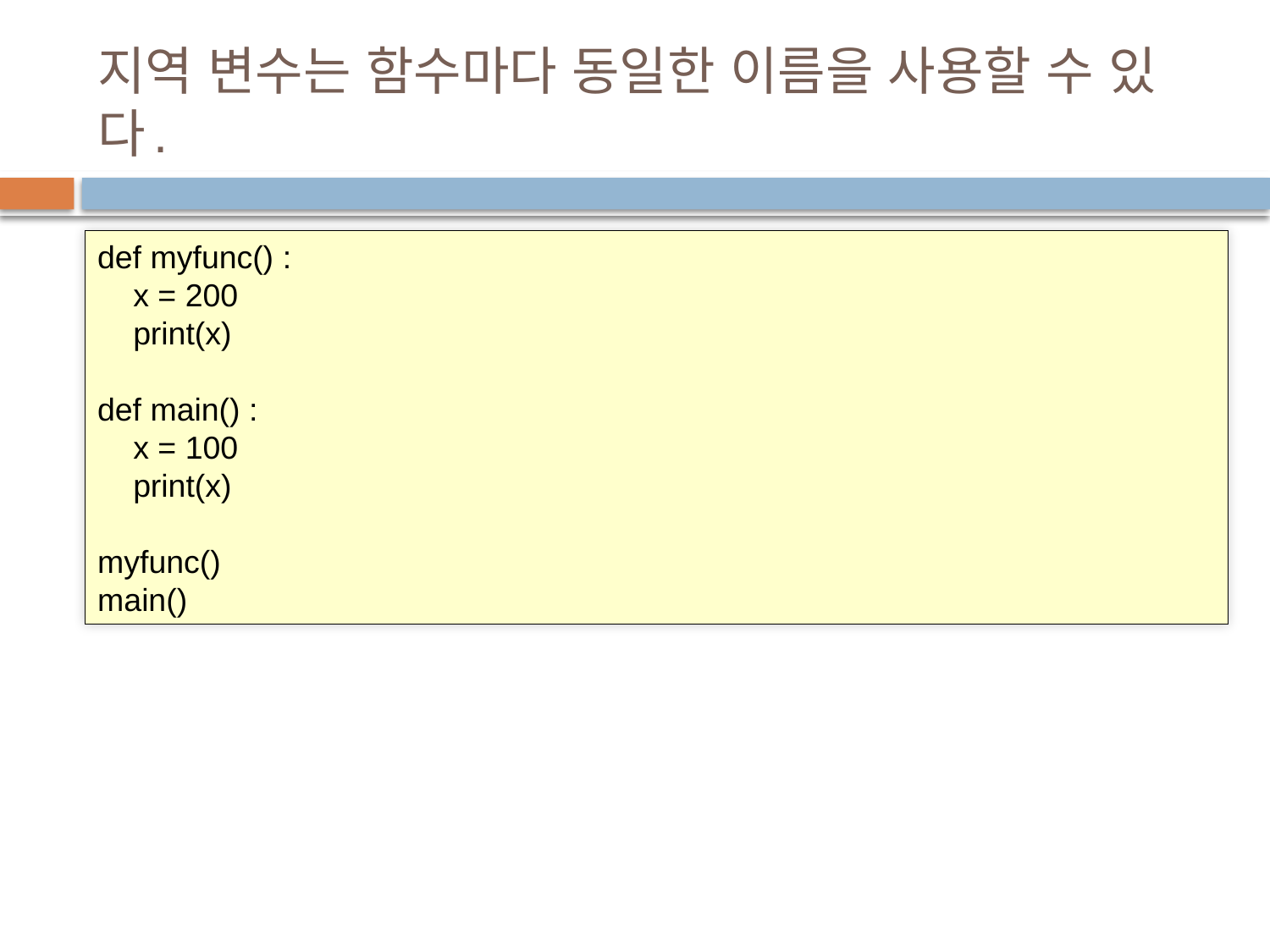

# 지역 변수는 함수마다 동일한 이름을 사용할 수 있다.

def myfunc() :
    x = 200
    print(x)

def main() :
    x = 100
    print(x)

myfunc()
main()